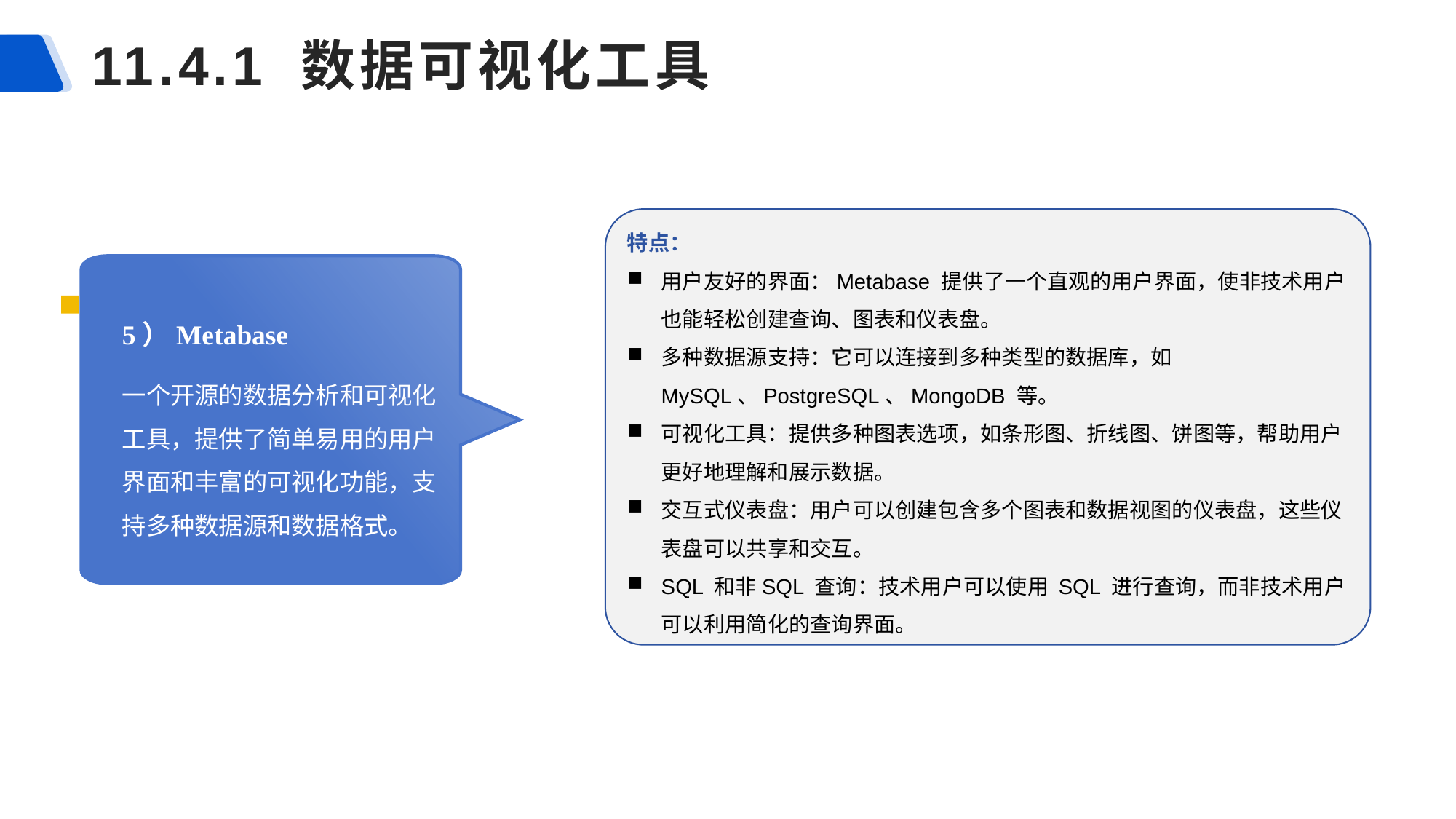

# 11.4.1 数据可视化工具
特点：
用户友好的界面：Metabase 提供了一个直观的用户界面，使非技术用户也能轻松创建查询、图表和仪表盘。
多种数据源支持：它可以连接到多种类型的数据库，如 MySQL、PostgreSQL、MongoDB 等。
可视化工具：提供多种图表选项，如条形图、折线图、饼图等，帮助用户更好地理解和展示数据。
交互式仪表盘：用户可以创建包含多个图表和数据视图的仪表盘，这些仪表盘可以共享和交互。
SQL 和非SQL 查询：技术用户可以使用 SQL 进行查询，而非技术用户可以利用简化的查询界面。

5）Metabase
一个开源的数据分析和可视化工具，提供了简单易用的用户界面和丰富的可视化功能，支持多种数据源和数据格式。